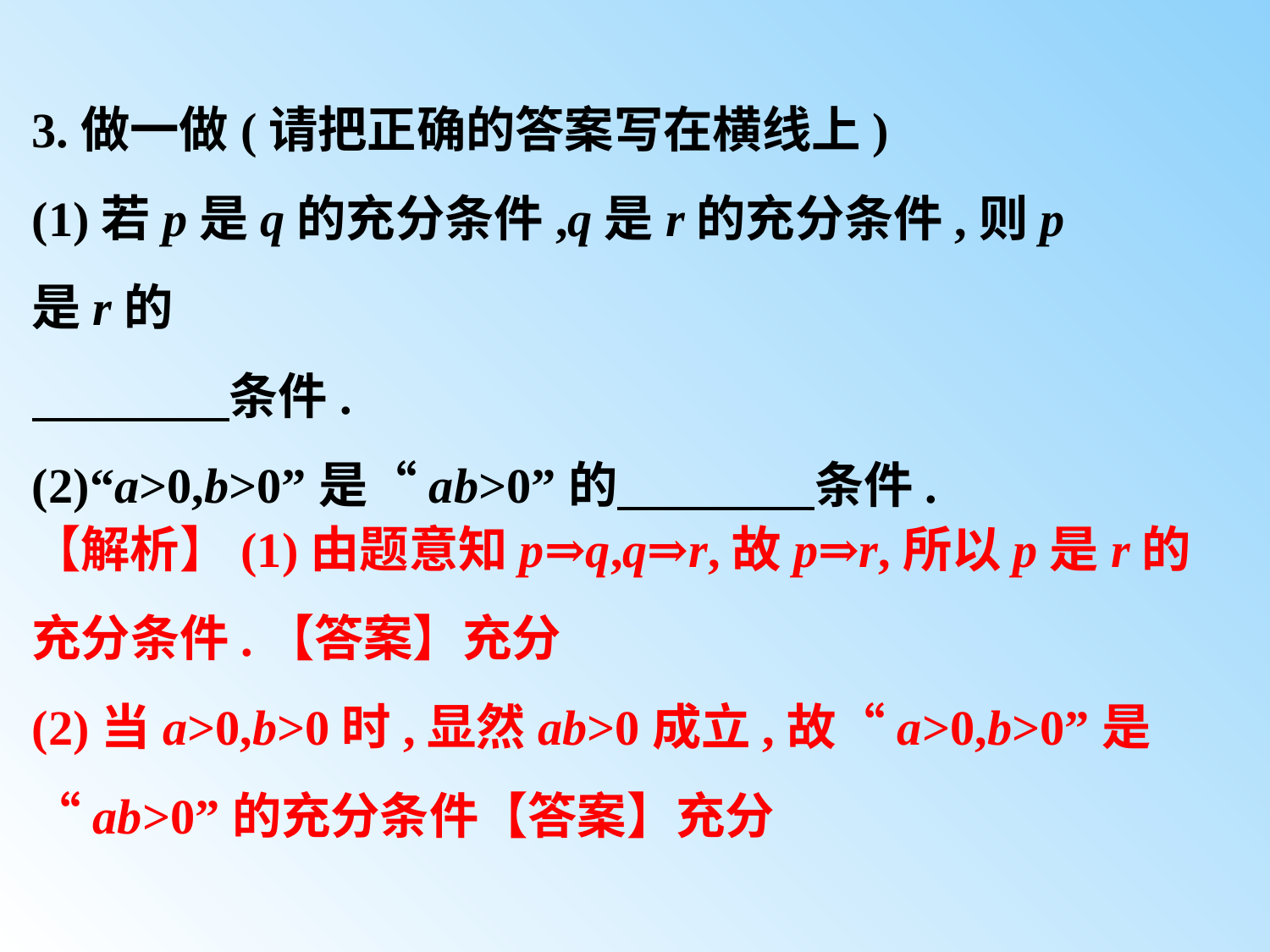

3.做一做(请把正确的答案写在横线上)
(1)若p是q的充分条件,q是r的充分条件,则p是r的
　　　　条件.
(2)“a>0,b>0”是“ab>0”的　　　　条件.

【解析】(1)由题意知p⇒q,q⇒r,故p⇒r,所以p是r的充分条件.【答案】充分
(2)当a>0,b>0时,显然ab>0成立,故“a>0,b>0”是“ab>0”的充分条件【答案】充分